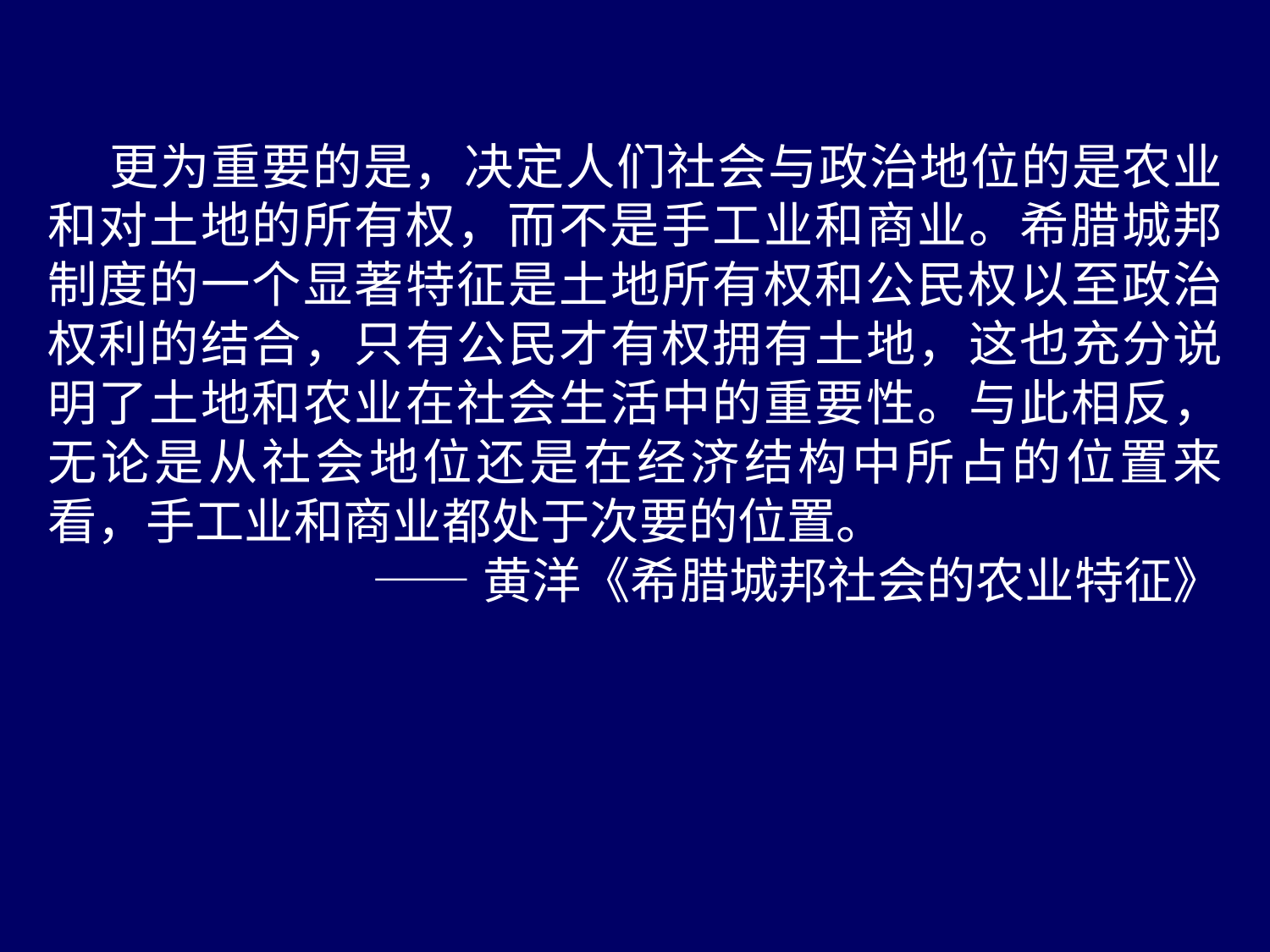

更为重要的是，决定人们社会与政治地位的是农业和对土地的所有权，而不是手工业和商业。希腊城邦制度的一个显著特征是土地所有权和公民权以至政治权利的结合，只有公民才有权拥有土地，这也充分说明了土地和农业在社会生活中的重要性。与此相反，无论是从社会地位还是在经济结构中所占的位置来看，手工业和商业都处于次要的位置。
——黄洋《希腊城邦社会的农业特征》